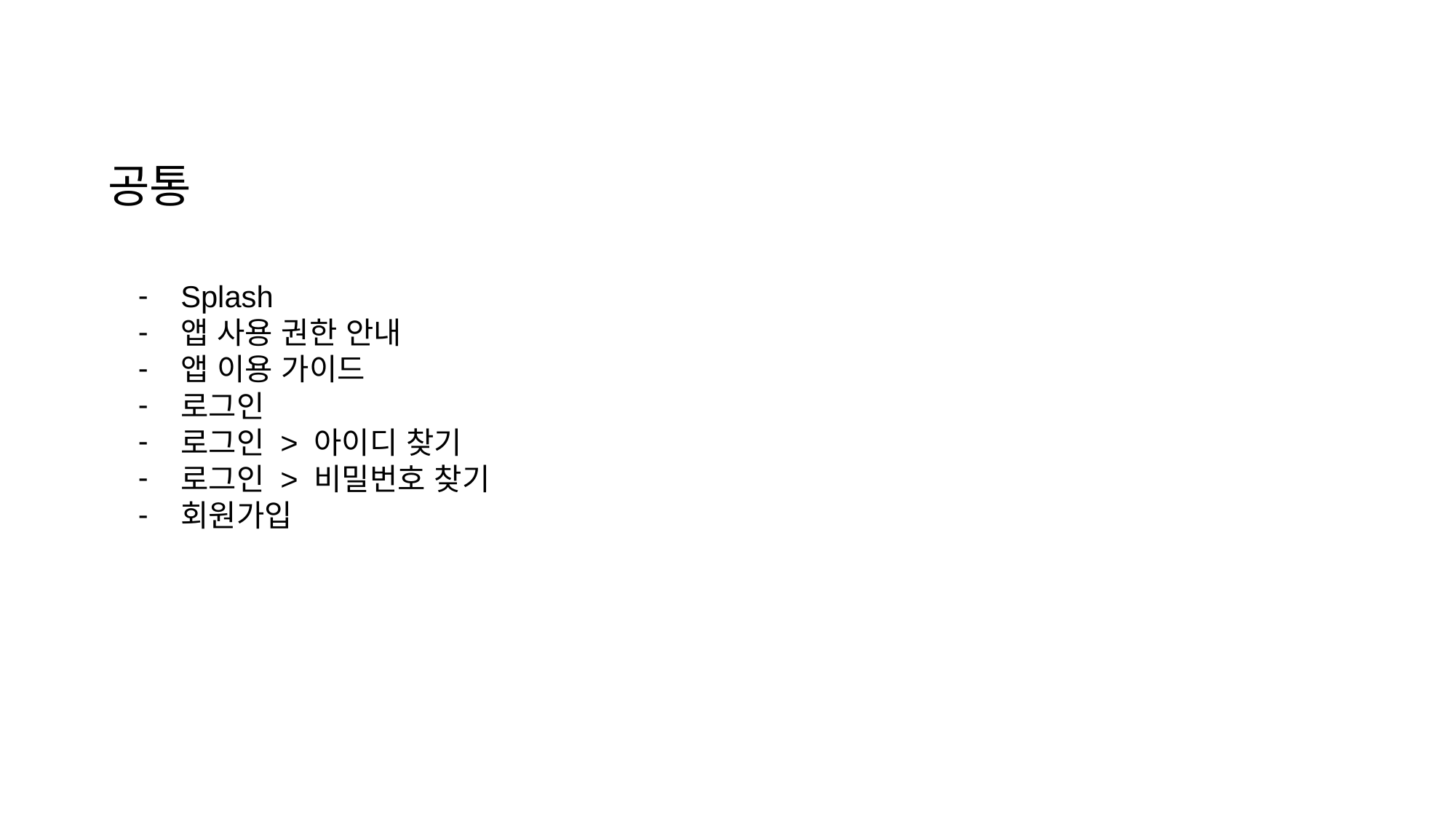

# 공통
Splash
앱 사용 권한 안내
앱 이용 가이드
로그인
로그인 > 아이디 찾기
로그인 > 비밀번호 찾기
회원가입